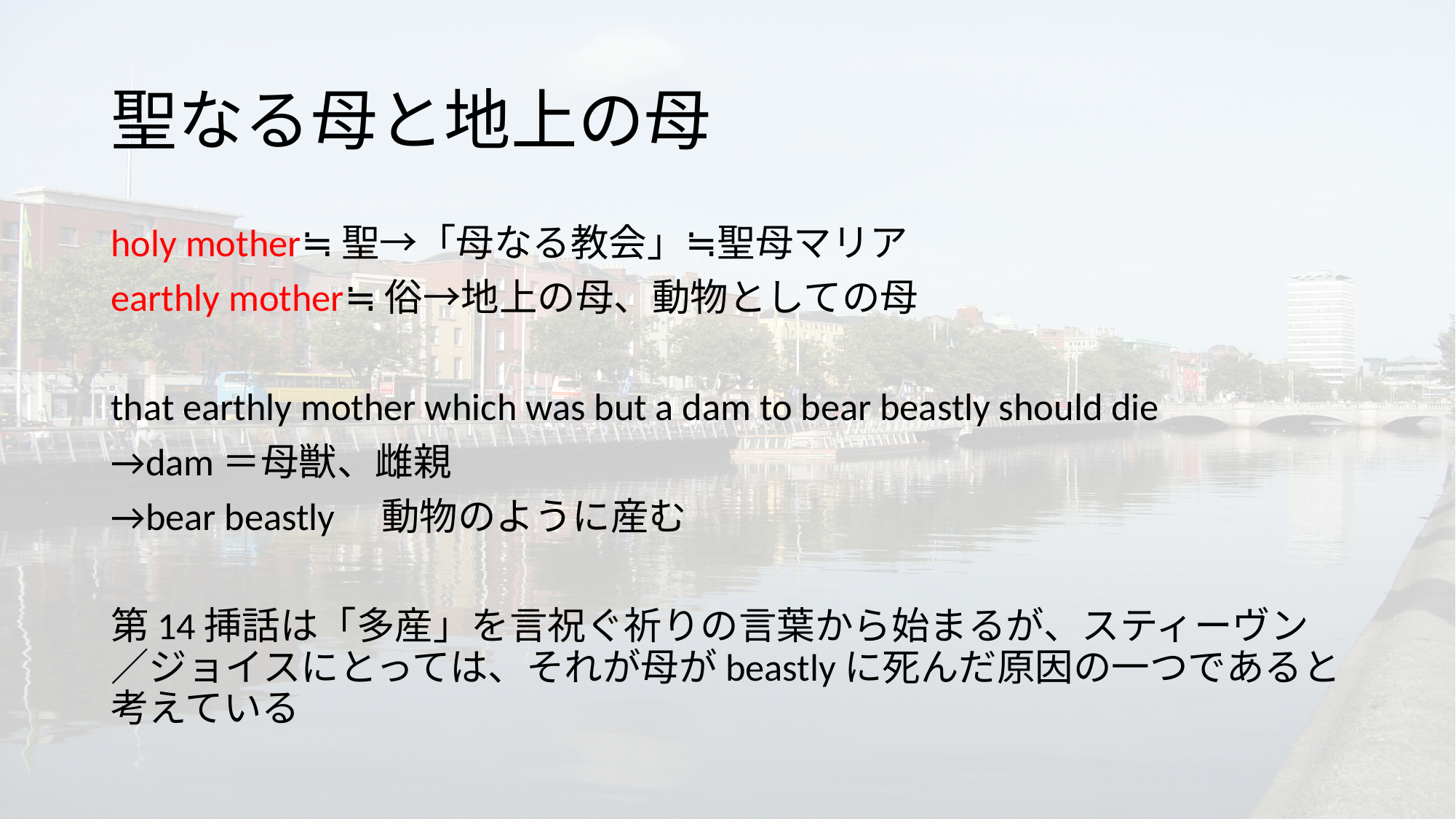

# 聖なる母と地上の母
holy mother≒聖→「母なる教会」≒聖母マリア
earthly mother≒俗→地上の母、動物としての母

that earthly mother which was but a dam to bear beastly should die
→dam＝母獣、雌親
→bear beastly　動物のように産む

第14挿話は「多産」を言祝ぐ祈りの言葉から始まるが、スティーヴン／ジョイスにとっては、それが母がbeastlyに死んだ原因の一つであると考えている